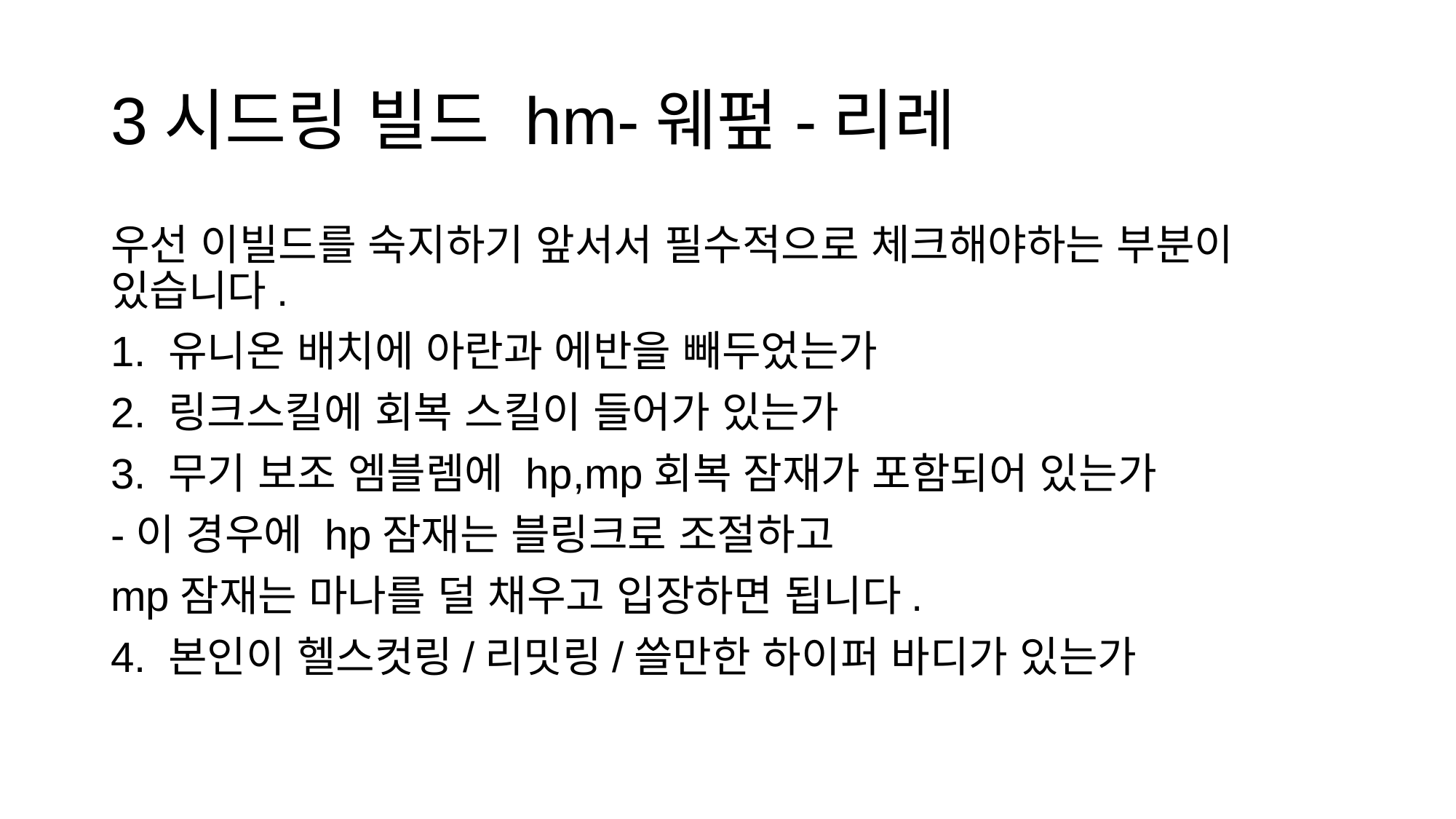

# 3시드링 빌드 hm-웨펖-리레
우선 이빌드를 숙지하기 앞서서 필수적으로 체크해야하는 부분이 있습니다.
1. 유니온 배치에 아란과 에반을 빼두었는가
2. 링크스킬에 회복 스킬이 들어가 있는가
3. 무기 보조 엠블렘에 hp,mp회복 잠재가 포함되어 있는가
-이 경우에 hp잠재는 블링크로 조절하고
mp잠재는 마나를 덜 채우고 입장하면 됩니다.
4. 본인이 헬스컷링/리밋링/쓸만한 하이퍼 바디가 있는가